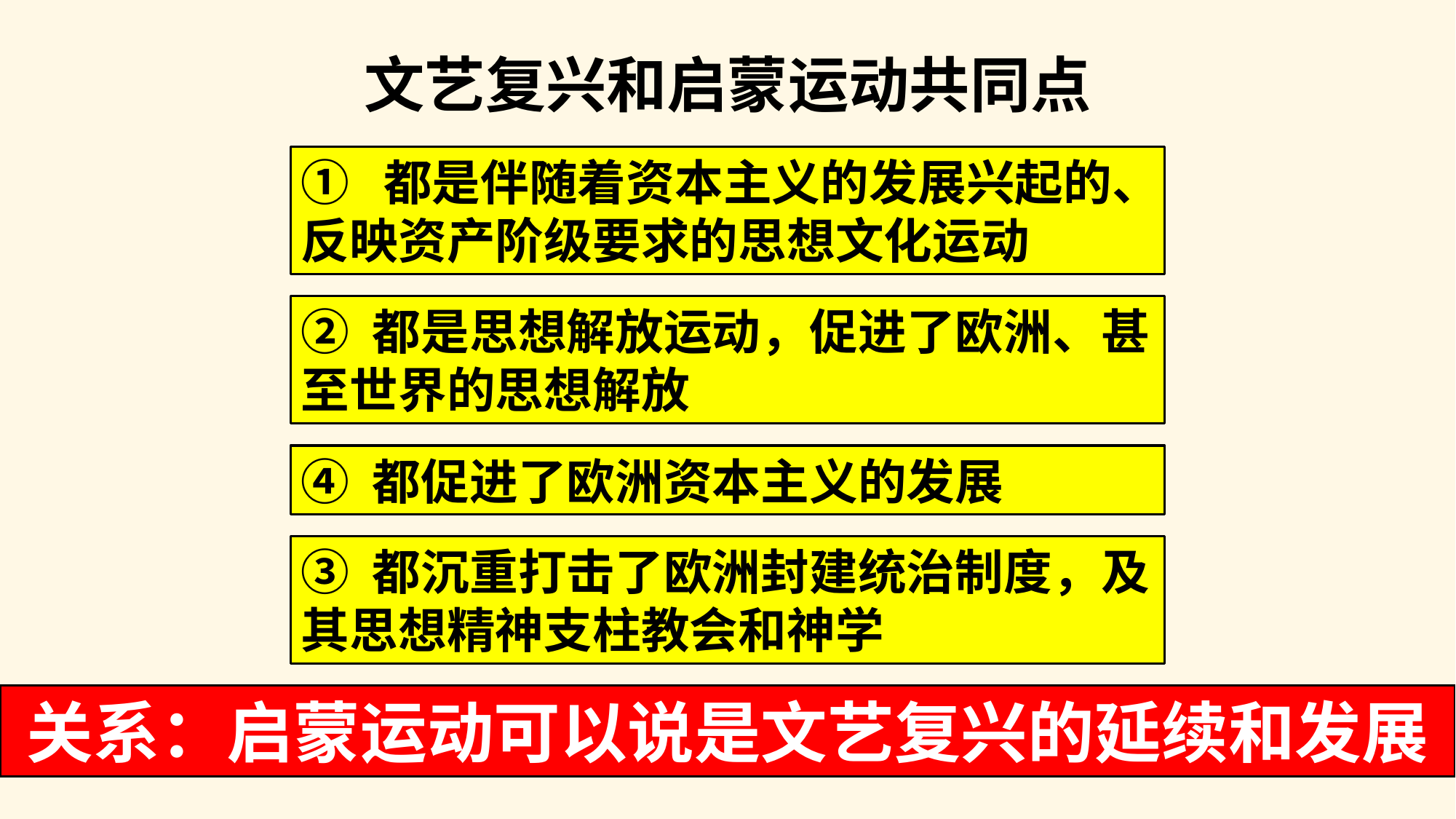

文艺复兴和启蒙运动共同点
①  都是伴随着资本主义的发展兴起的、反映资产阶级要求的思想文化运动
② 都是思想解放运动，促进了欧洲、甚至世界的思想解放
④ 都促进了欧洲资本主义的发展
③ 都沉重打击了欧洲封建统治制度，及其思想精神支柱教会和神学
关系：启蒙运动可以说是文艺复兴的延续和发展